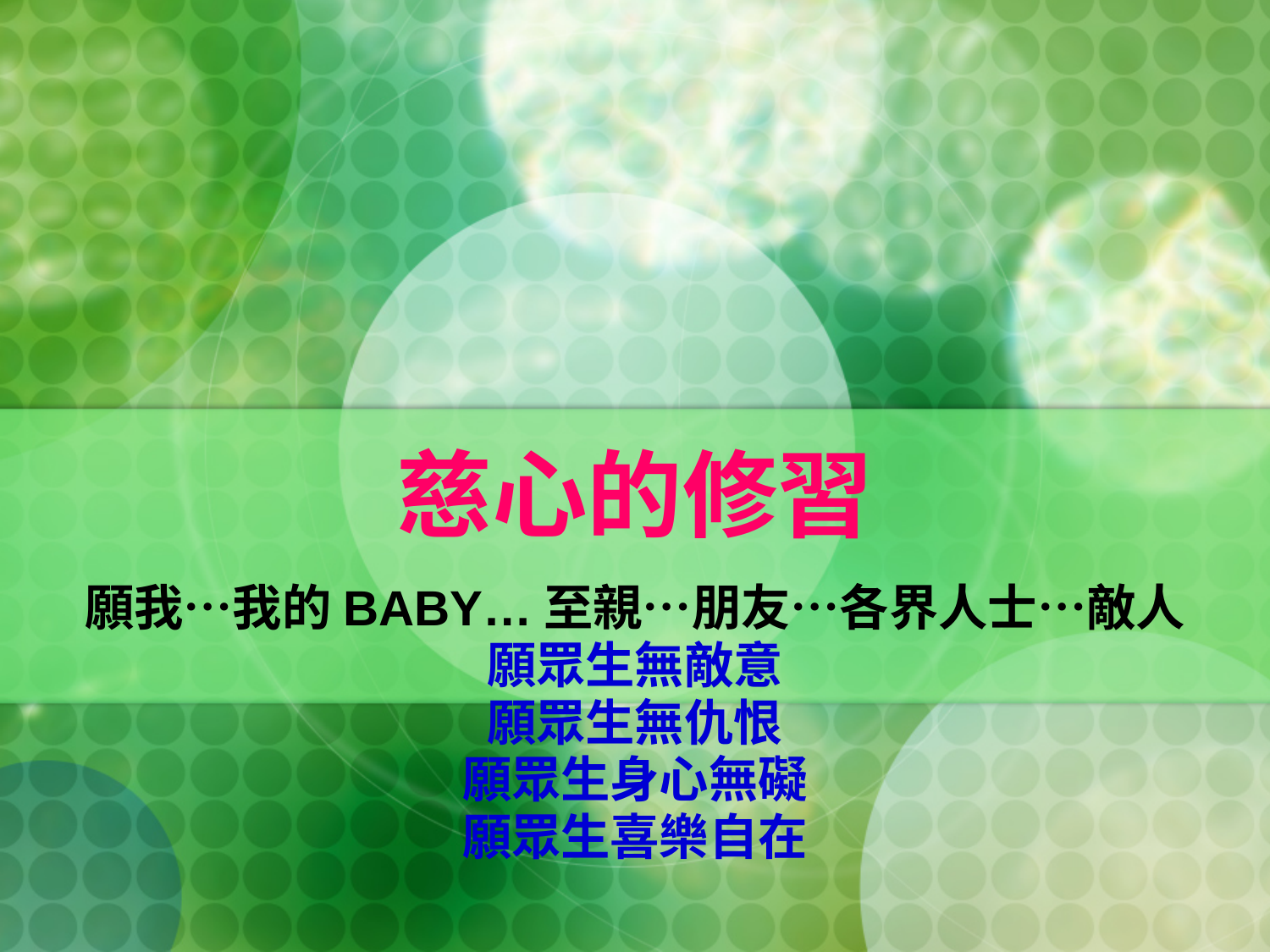

# 慈心的修習
願我…我的BABY…至親…朋友…各界人士…敵人
願眾生無敵意
願眾生無仇恨
願眾生身心無礙
願眾生喜樂自在